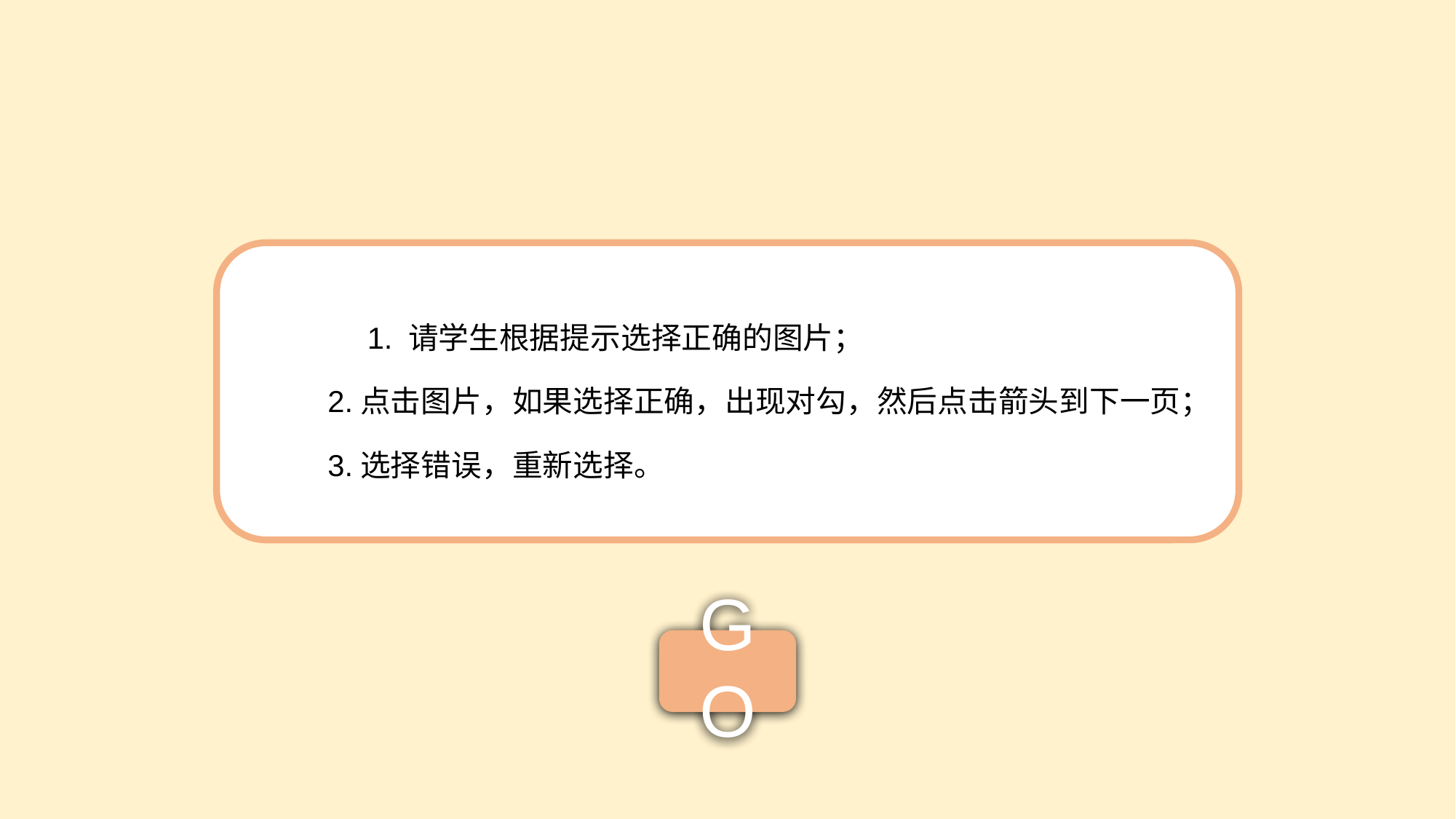

1. 请学生根据提示选择正确的图片；
2.点击图片，如果选择正确，出现对勾，然后点击箭头到下一页；
3.选择错误，重新选择。
GO